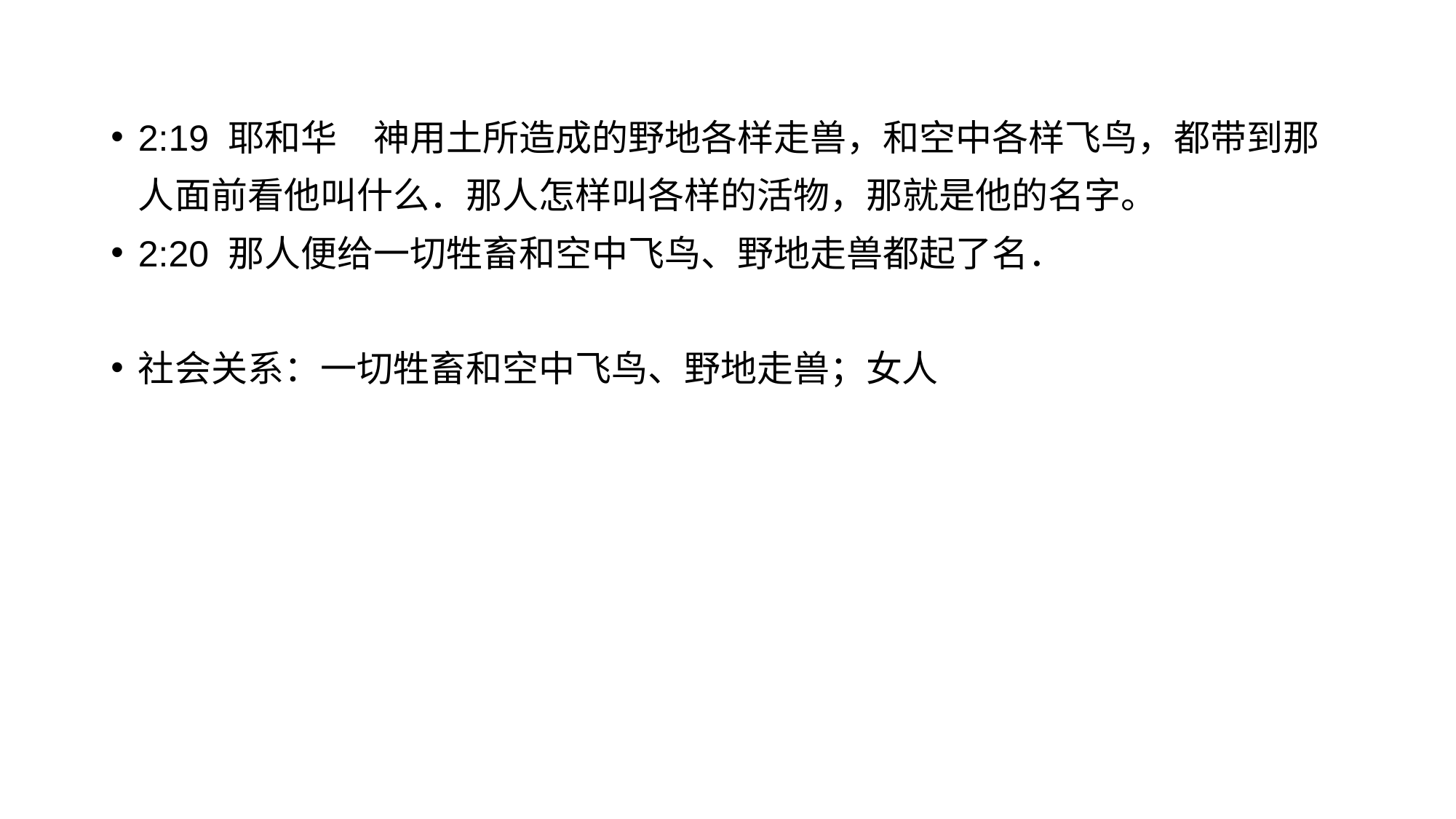

2:19 耶和华　神用土所造成的野地各样走兽，和空中各样飞鸟，都带到那人面前看他叫什么．那人怎样叫各样的活物，那就是他的名字。
2:20 那人便给一切牲畜和空中飞鸟、野地走兽都起了名．

社会关系：一切牲畜和空中飞鸟、野地走兽；女人